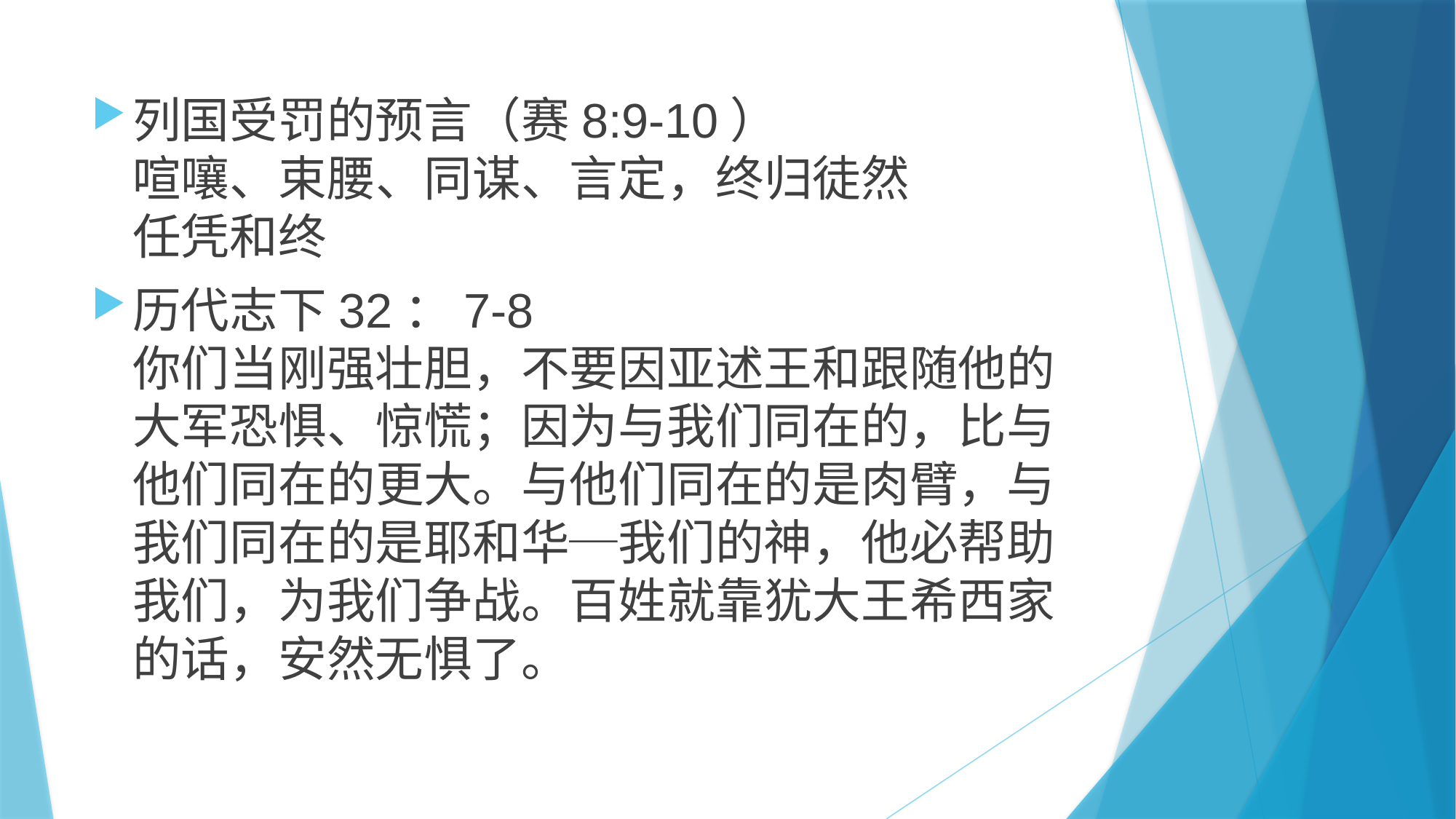

列国受罚的预言（赛8:9-10）
喧嚷、束腰、同谋、言定，终归徒然
任凭和终
历代志下32：7-8
你们当刚强壮胆，不要因亚述王和跟随他的大军恐惧、惊慌；因为与我们同在的，比与他们同在的更大。与他们同在的是肉臂，与我们同在的是耶和华─我们的神，他必帮助我们，为我们争战。百姓就靠犹大王希西家的话，安然无惧了。